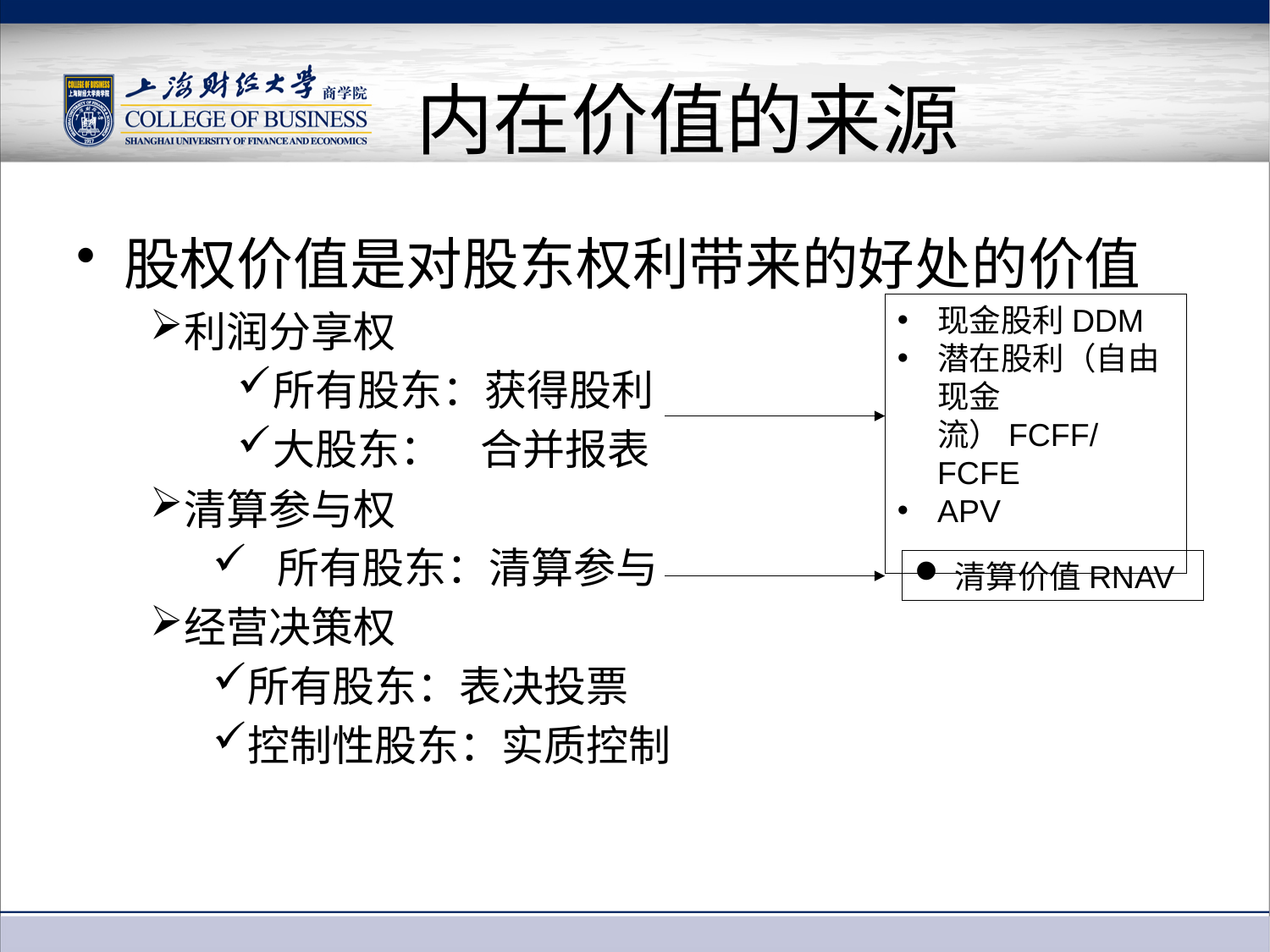

# 内在价值的来源
股权价值是对股东权利带来的好处的价值
利润分享权
所有股东：获得股利
大股东：    合并报表
清算参与权
  所有股东：清算参与
经营决策权
所有股东：表决投票
控制性股东：实质控制
现金股利DDM
潜在股利（自由现金流）FCFF/FCFE
APV

清算价值RNAV